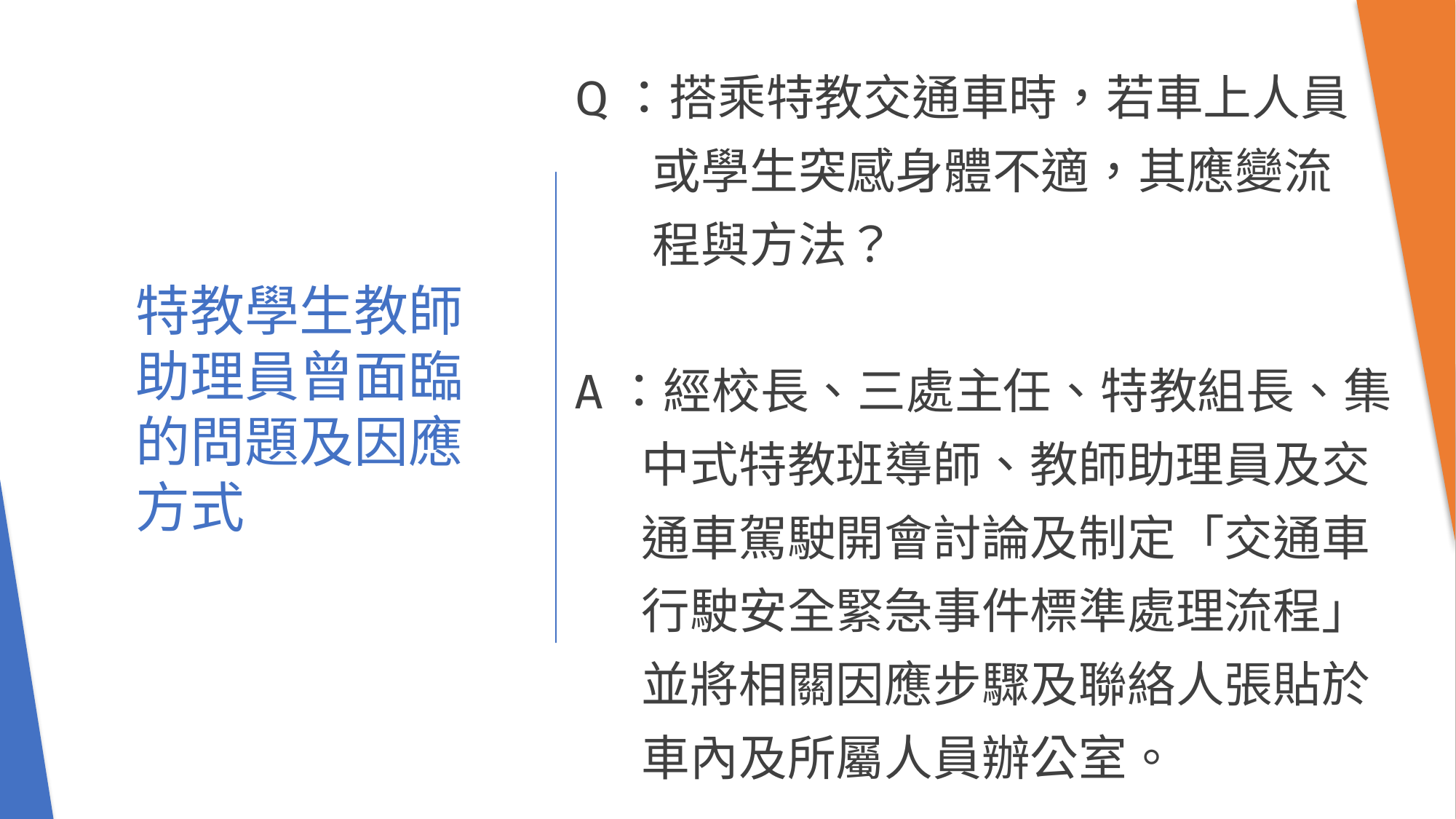

Q：搭乘特教交通車時，若車上人員
      或學生突感身體不適，其應變流
      程與方法？

A：經校長、三處主任、特教組長、集
     中式特教班導師、教師助理員及交
     通車駕駛開會討論及制定「交通車
     行駛安全緊急事件標準處理流程」
     並將相關因應步驟及聯絡人張貼於
     車內及所屬人員辦公室。
# 特教學生教師助理員曾面臨的問題及因應方式